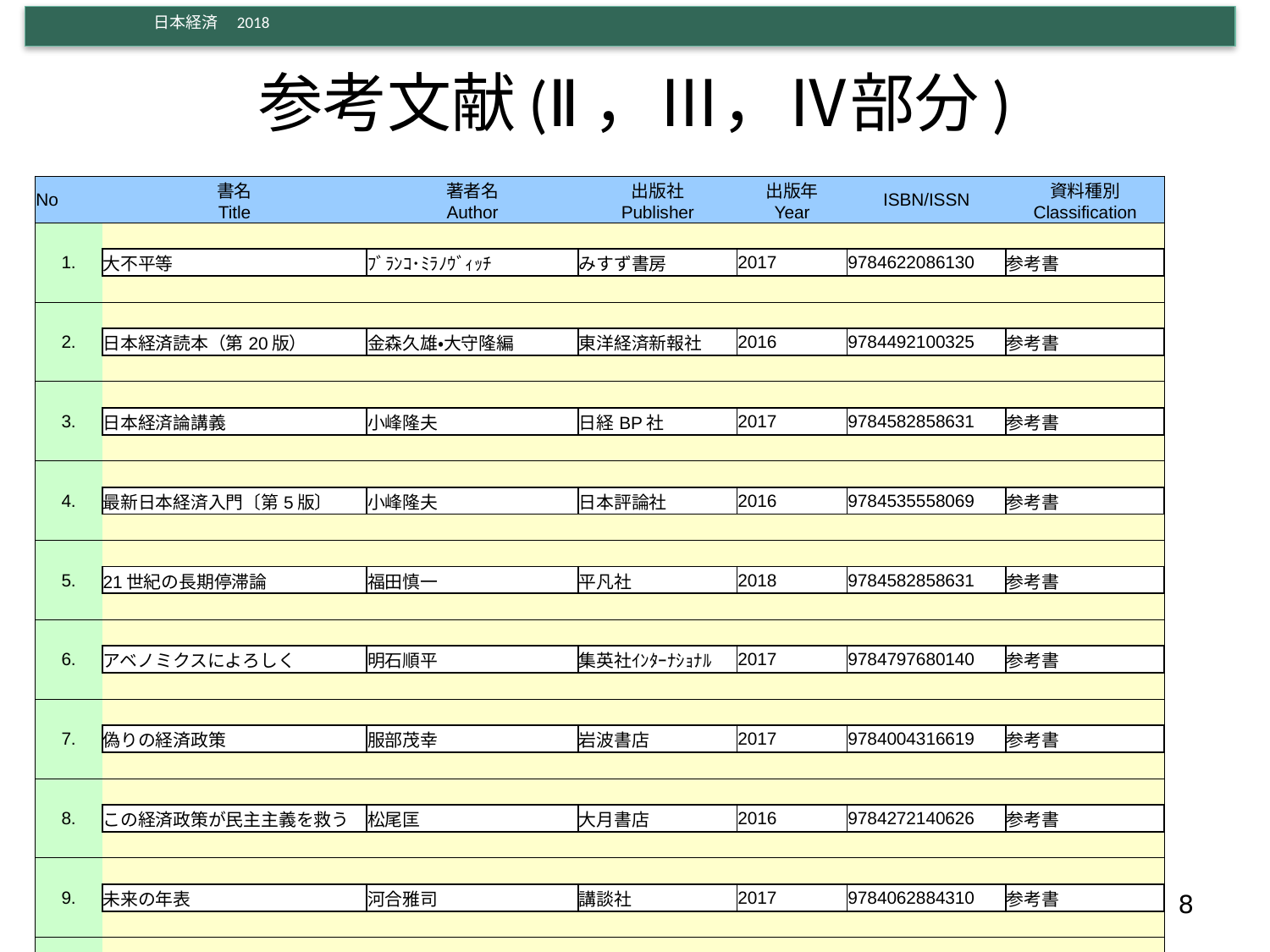

# 参考文献(Ⅱ，Ⅲ，Ⅳ部分)
| No | 書名 Title |  |  |  |  | 著者名 Author |  |  |  | 出版社 Publisher |  |  | 出版年 Year |  | ISBN/ISSN |  |  | 資料種別 Classification |  |  |
| --- | --- | --- | --- | --- | --- | --- | --- | --- | --- | --- | --- | --- | --- | --- | --- | --- | --- | --- | --- | --- |
|  |  |  |  |  |  |  |  |  |  |  |  |  |  |  |  |  |  |  |  |  |
| 1. | 大不平等 |  |  |  |  | ﾌﾞﾗﾝｺ･ﾐﾗﾉｳﾞｨｯﾁ |  |  |  | みすず書房 |  |  | 2017 |  | 9784622086130 |  |  | 参考書 |  |  |
|  |  |  |  |  |  |  |  |  |  |  |  |  |  |  |  |  |  |  |  |  |
|  |  |  |  |  |  |  |  |  |  |  |  |  |  |  |  |  |  |  |  |  |
| 2. | 日本経済読本（第20版） |  |  |  |  | 金森久雄・大守隆編 |  |  |  | 東洋経済新報社 |  |  | 2016 |  | 9784492100325 |  |  | 参考書 |  |  |
|  |  |  |  |  |  |  |  |  |  |  |  |  |  |  |  |  |  |  |  |  |
|  |  |  |  |  |  |  |  |  |  |  |  |  |  |  |  |  |  |  |  |  |
| 3. | 日本経済論講義 |  |  |  |  | 小峰隆夫 |  |  |  | 日経BP社 |  |  | 2017 |  | 9784582858631 |  |  | 参考書 |  |  |
|  |  |  |  |  |  |  |  |  |  |  |  |  |  |  |  |  |  |  |  |  |
|  |  |  |  |  |  |  |  |  |  |  |  |  |  |  |  |  |  |  |  |  |
| 4. | 最新日本経済入門〔第5版〕 |  |  |  |  | 小峰隆夫 |  |  |  | 日本評論社 |  |  | 2016 |  | 9784535558069 |  |  | 参考書 |  |  |
|  |  |  |  |  |  |  |  |  |  |  |  |  |  |  |  |  |  |  |  |  |
|  |  |  |  |  |  |  |  |  |  |  |  |  |  |  |  |  |  |  |  |  |
| 5. | 21世紀の長期停滞論 |  |  |  |  | 福田慎一 |  |  |  | 平凡社 |  |  | 2018 |  | 9784582858631 |  |  | 参考書 |  |  |
|  |  |  |  |  |  |  |  |  |  |  |  |  |  |  |  |  |  |  |  |  |
|  |  |  |  |  |  |  |  |  |  |  |  |  |  |  |  |  |  |  |  |  |
| 6. | アベノミクスによろしく |  |  |  |  | 明石順平 |  |  |  | 集英社ｲﾝﾀｰﾅｼｮﾅﾙ |  |  | 2017 |  | 9784797680140 |  |  | 参考書 |  |  |
|  |  |  |  |  |  |  |  |  |  |  |  |  |  |  |  |  |  |  |  |  |
|  |  |  |  |  |  |  |  |  |  |  |  |  |  |  |  |  |  |  |  |  |
| 7. | 偽りの経済政策 |  |  |  |  | 服部茂幸 |  |  |  | 岩波書店 |  |  | 2017 |  | 9784004316619 |  |  | 参考書 |  |  |
|  |  |  |  |  |  |  |  |  |  |  |  |  |  |  |  |  |  |  |  |  |
|  |  |  |  |  |  |  |  |  |  |  |  |  |  |  |  |  |  |  |  |  |
| 8. | この経済政策が民主主義を救う |  |  |  |  | 松尾匡 |  |  |  | 大月書店 |  |  | 2016 |  | 9784272140626 |  |  | 参考書 |  |  |
|  |  |  |  |  |  |  |  |  |  |  |  |  |  |  |  |  |  |  |  |  |
|  |  |  |  |  |  |  |  |  |  |  |  |  |  |  |  |  |  |  |  |  |
| 9. | 未来の年表 |  |  |  |  | 河合雅司 |  |  |  | 講談社 |  |  | 2017 |  | 9784062884310 |  |  | 参考書 |  |  |
|  |  |  |  |  |  |  |  |  |  |  |  |  |  |  |  |  |  |  |  |  |
|  |  |  |  |  |  |  |  |  |  |  |  |  |  |  |  |  |  |  |  |  |
| 10. | 日本は『格差社会』になったのか |  |  |  |  | 森口千晶 |  |  |  | 一橋大学経済研究所 |  |  | 2017 |  |  |  |  | 参考書 |  |  |
|  |  |  |  |  |  |  |  |  |  |  |  |  |  |  |  |  |  |  |  |  |
8